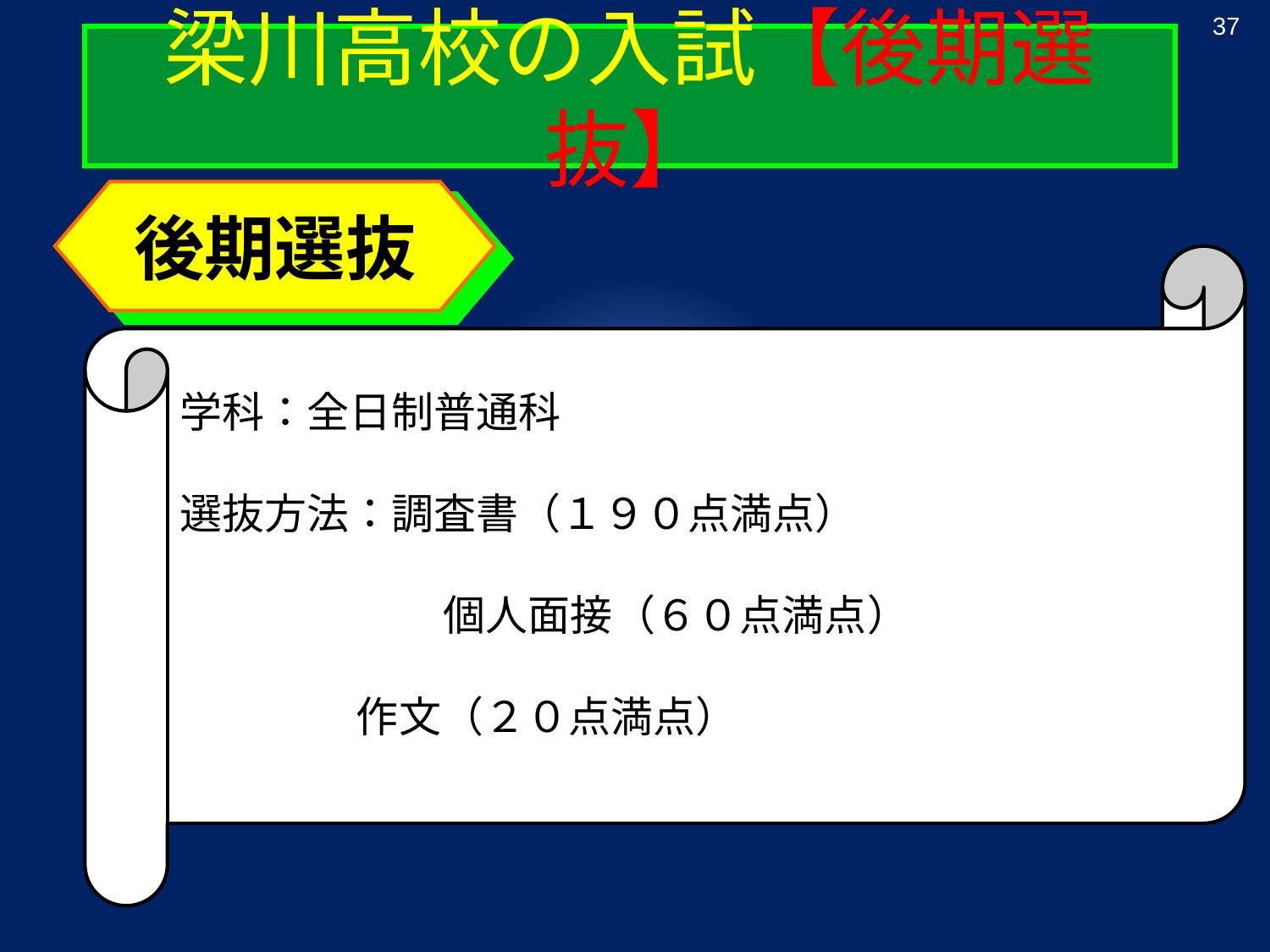

37
梁川高校の入試【後期選抜】
後期選抜

学科：全日制普通科

選抜方法：調査書（１９０点満点）

　　　　　 　個人面接（６０点満点）

            　 作文（２０点満点）